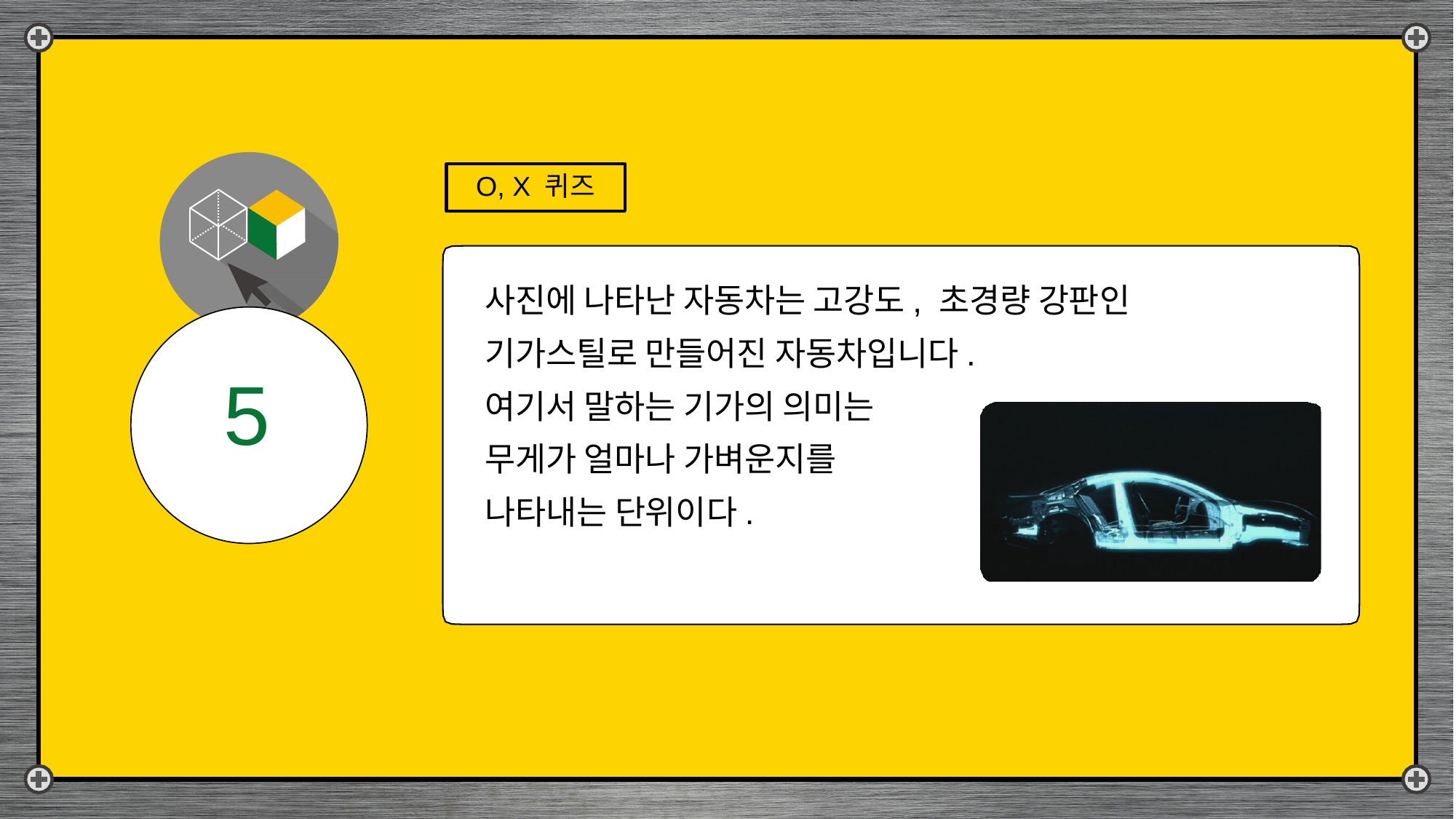

O, X 퀴즈

사진에 나타난 자동차는 고강도, 초경량 강판인  기가스틸로 만들어진 자동차입니다.
여기서 말하는 기가의 의미는  무게가 얼마나 가벼운지를  나타내는 단위이다.

5